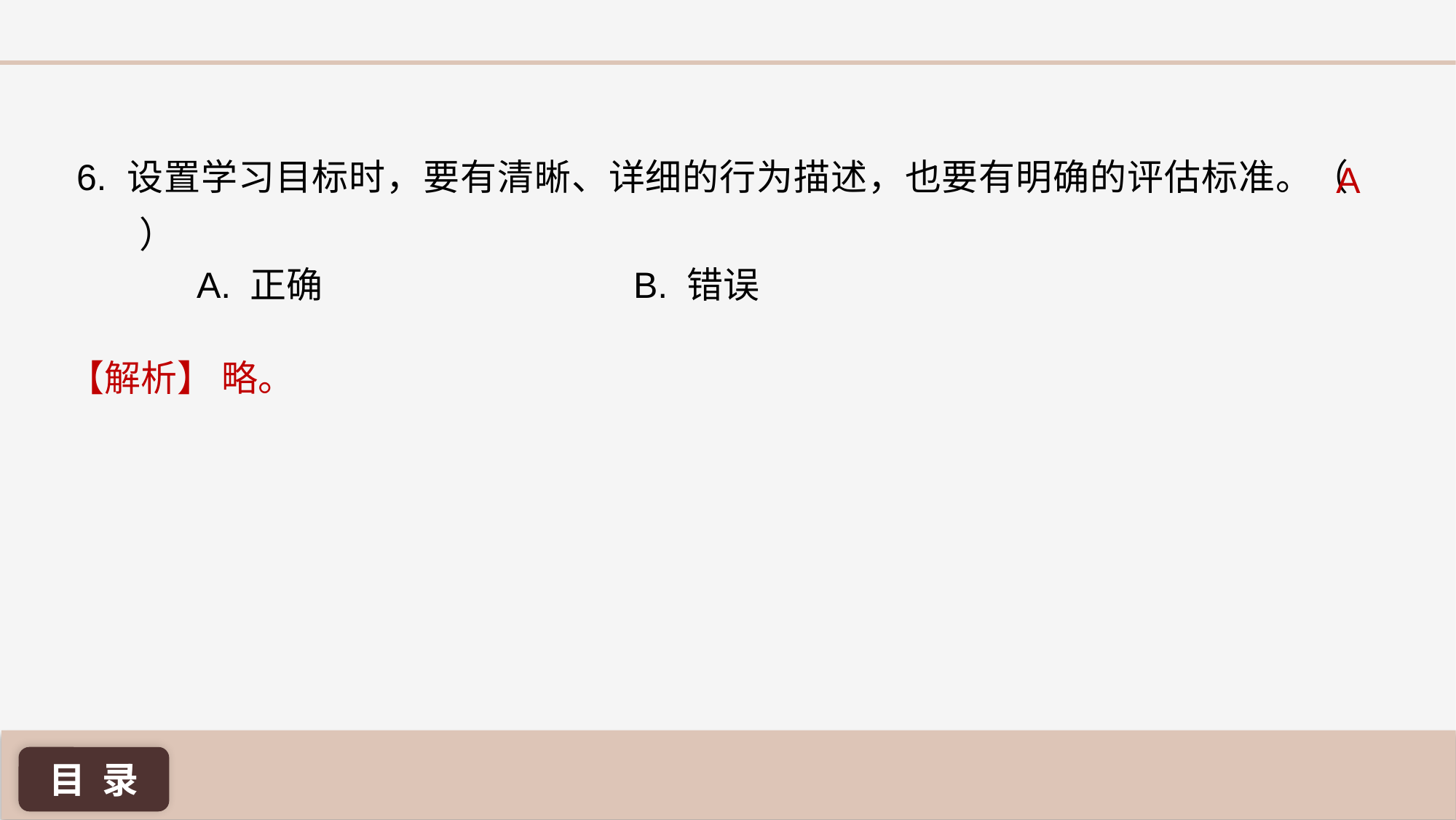

A
6. 设置学习目标时，要有清晰、详细的行为描述，也要有明确的评估标准。（     ）
A. 正确 			B. 错误
【解析】 略。